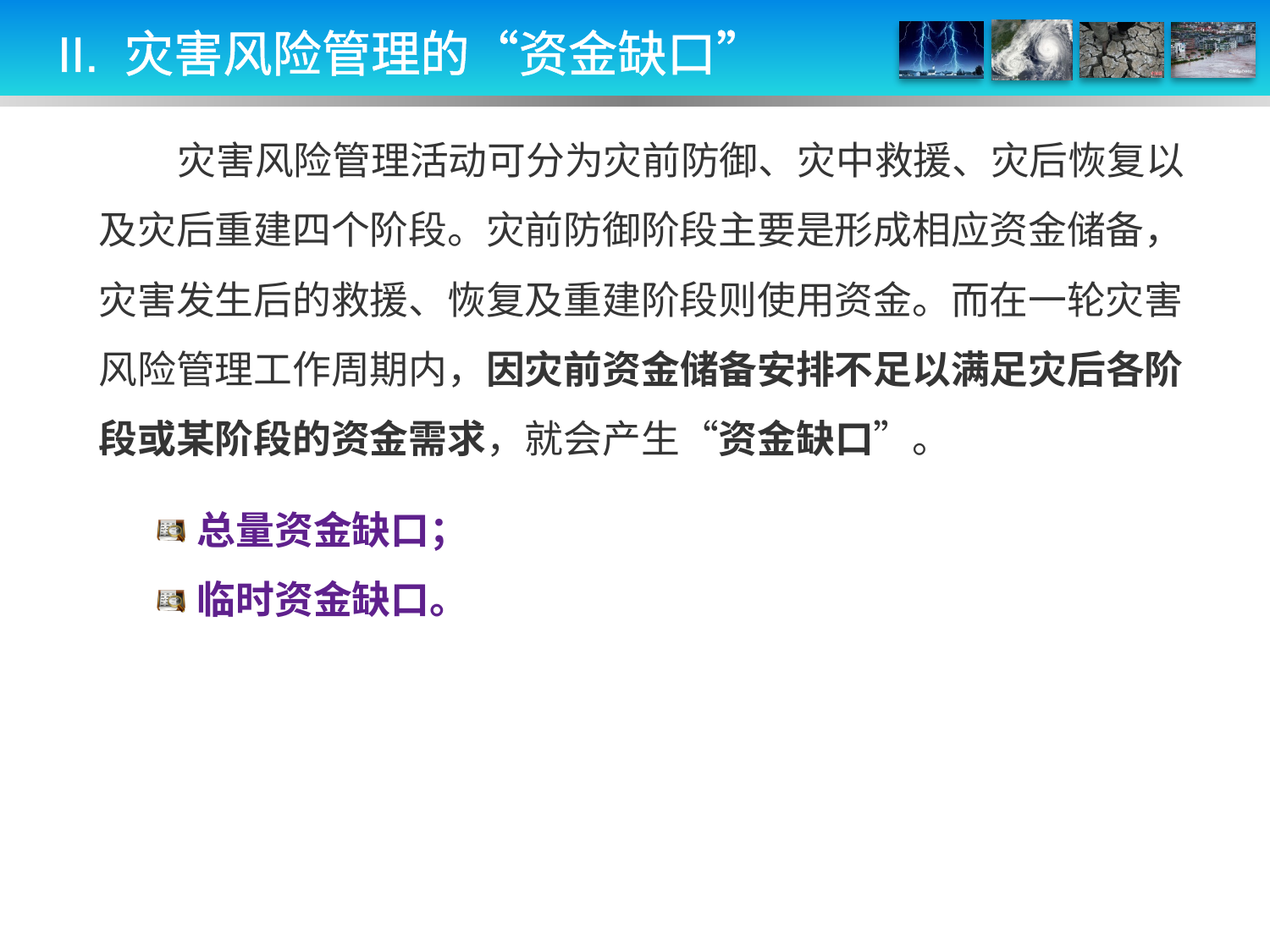

II. 灾害风险管理的“资金缺口”
        灾害风险管理活动可分为灾前防御、灾中救援、灾后恢复以及灾后重建四个阶段。灾前防御阶段主要是形成相应资金储备，灾害发生后的救援、恢复及重建阶段则使用资金。而在一轮灾害风险管理工作周期内，因灾前资金储备安排不足以满足灾后各阶段或某阶段的资金需求，就会产生“资金缺口”。
总量资金缺口；
临时资金缺口。